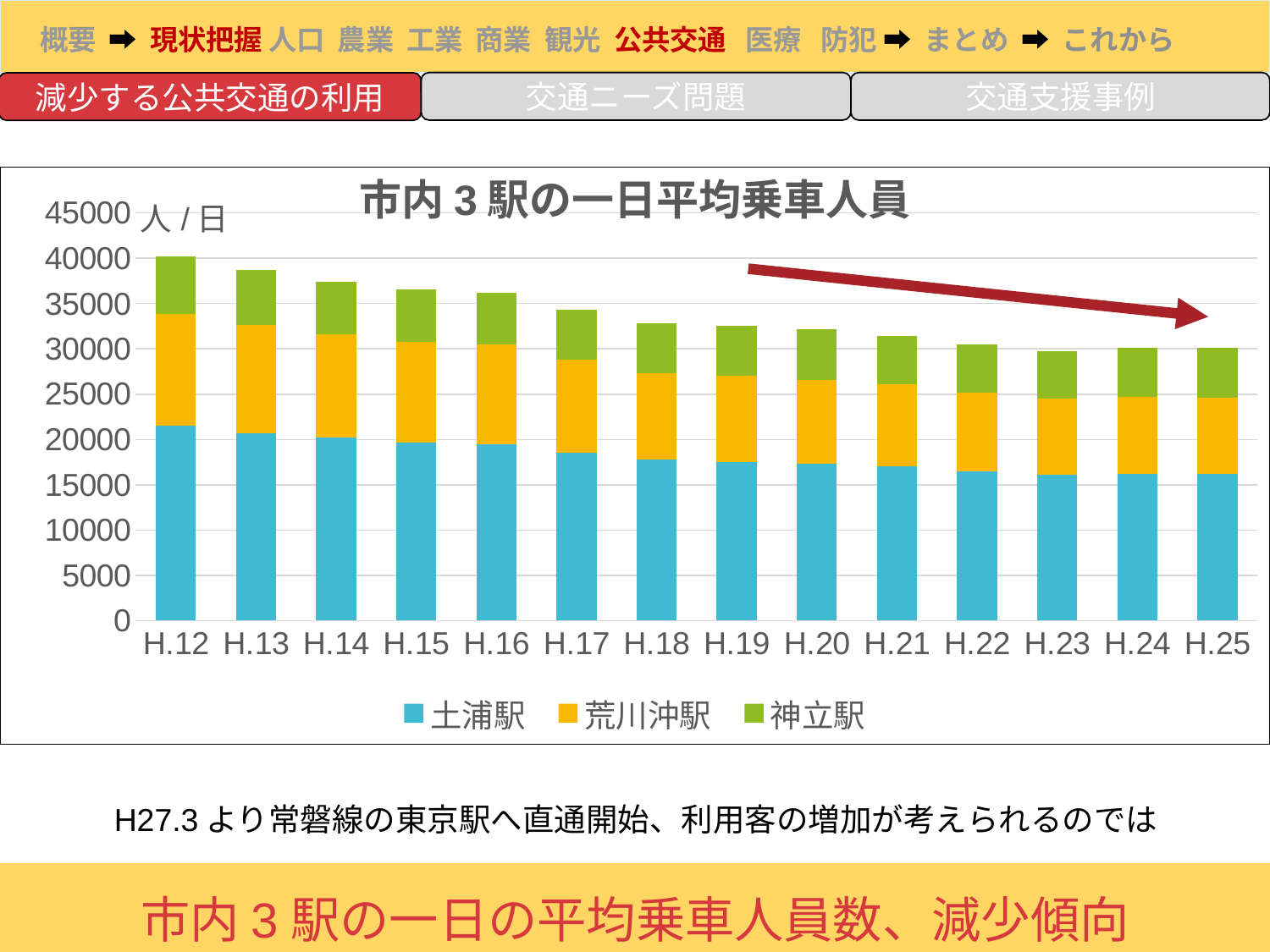

交通ニーズ問題
交通支援事例
減少する公共交通の利用

### Chart

| Category | 土浦駅 | 荒川沖駅 | 神立駅 |
|---|---|---|---|
| H.12 | 21507.0 | 12303.0 | 6406.0 |
| H.13 | 20691.0 | 11924.0 | 6093.0 |
| H.14 | 20207.0 | 11383.0 | 5804.0 |
| H.15 | 19644.0 | 11084.0 | 5824.0 |
| H.16 | 19477.0 | 11008.0 | 5726.0 |
| H.17 | 18574.0 | 10198.0 | 5567.0 |
| H.18 | 17796.0 | 9512.0 | 5506.0 |
| H.19 | 17524.0 | 9467.0 | 5536.0 |
| H.20 | 17277.0 | 9296.0 | 5574.0 |
| H.21 | 17053.0 | 9016.0 | 5313.0 |
| H.22 | 16497.0 | 8674.0 | 5283.0 |
| H.23 | 16055.0 | 8445.0 | 5289.0 |
| H.24 | 16233.0 | 8451.0 | 5475.0 |
| H.25 | 16236.0 | 8391.0 | 5495.0 |
市内3駅の一日平均乗車人員
H27.3より常磐線の東京駅へ直通開始、利用客の増加が考えられるのでは
市内3駅の一日の平均乗車人員数、減少傾向